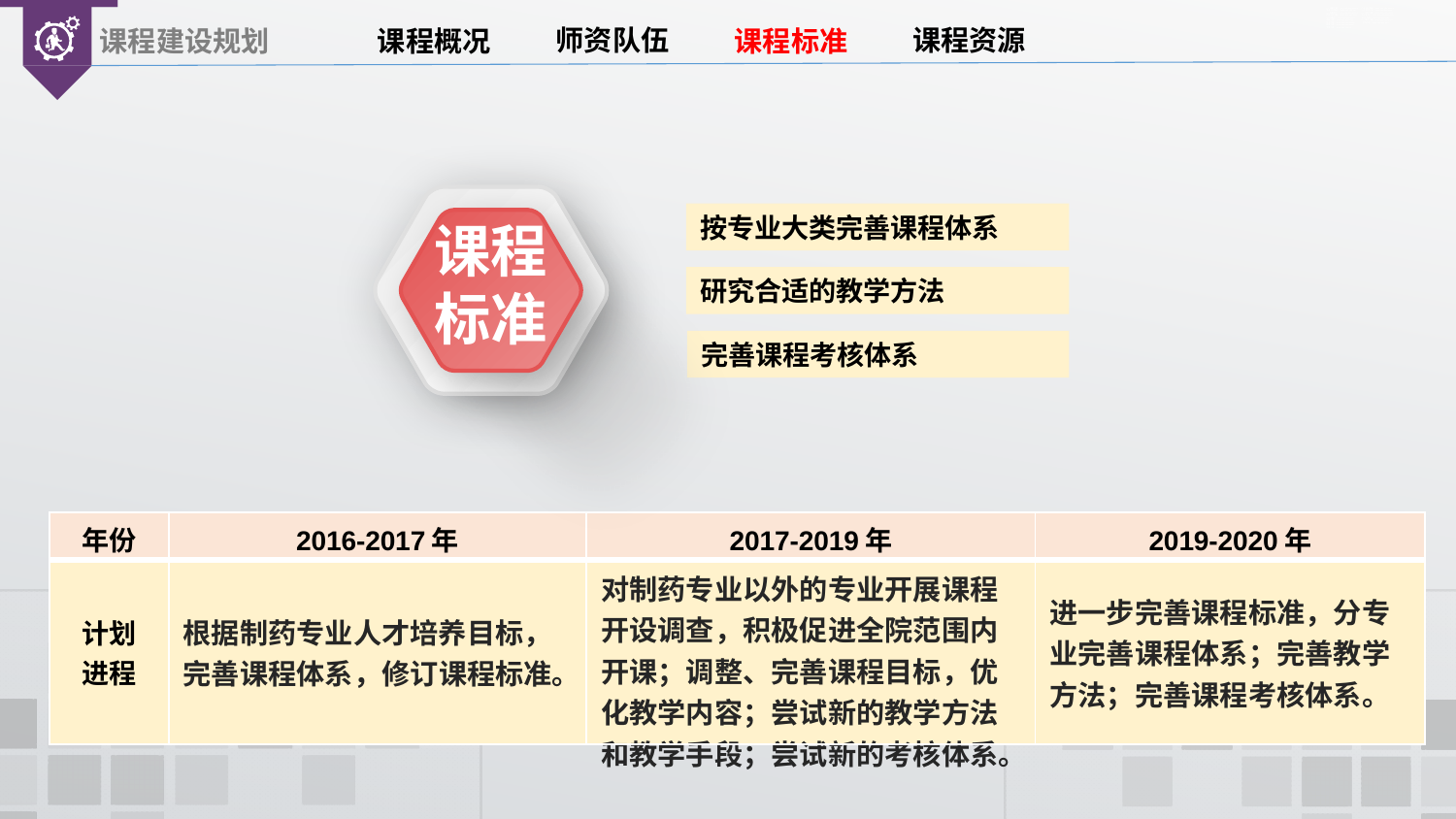

课程标准
按专业大类完善课程体系
研究合适的教学方法
完善课程考核体系
| 年份 | 2016-2017年 | 2017-2019年 | 2019-2020年 |
| --- | --- | --- | --- |
| 计划 进程 | 根据制药专业人才培养目标，完善课程体系，修订课程标准。 | 对制药专业以外的专业开展课程开设调查，积极促进全院范围内开课；调整、完善课程目标，优化教学内容；尝试新的教学方法和教学手段；尝试新的考核体系。 | 进一步完善课程标准，分专业完善课程体系；完善教学方法；完善课程考核体系。 |